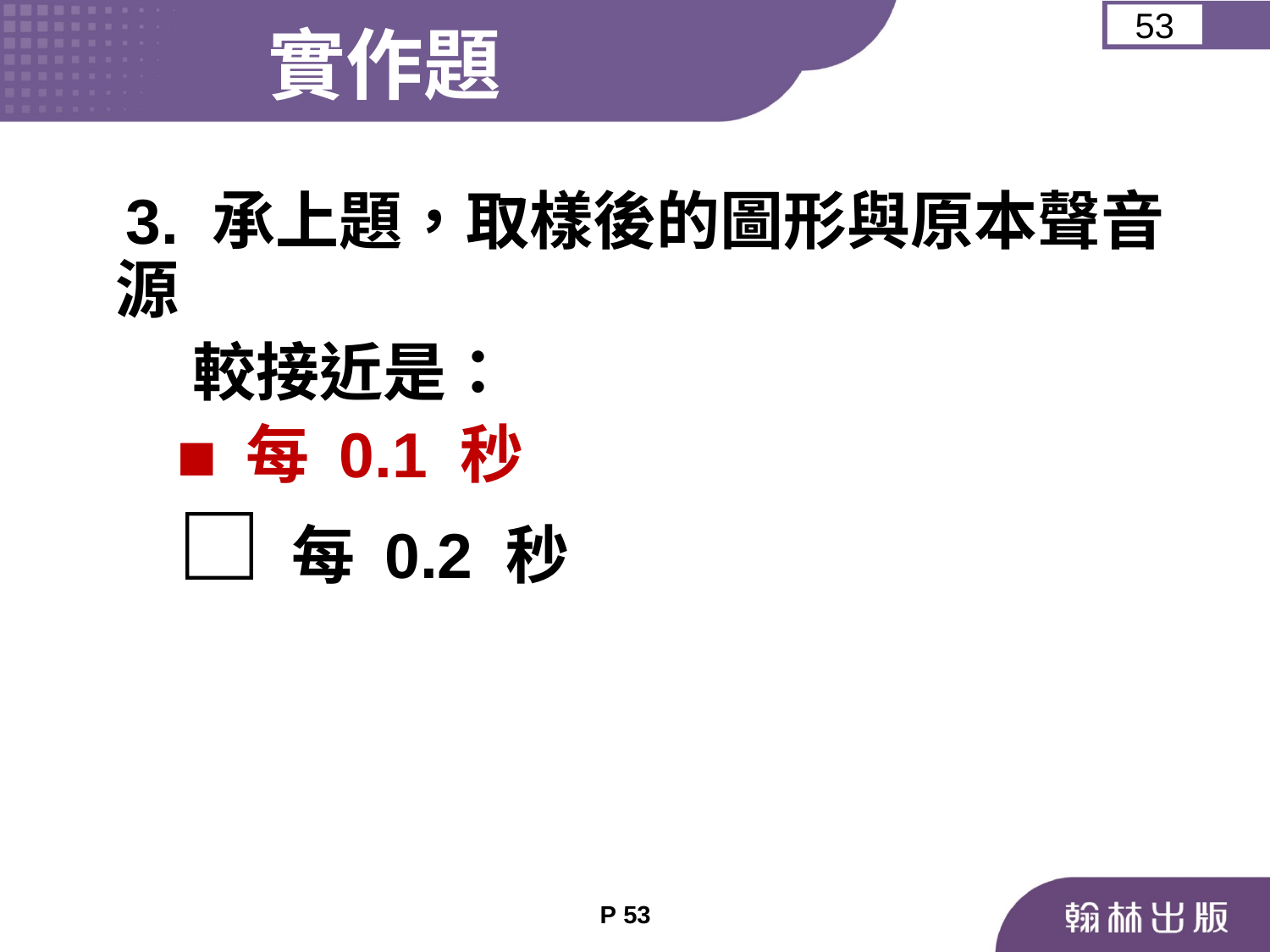

實作題

53
  3. 承上題，取樣後的圖形與原本聲音源
      較接近是：
      ◼︎ 每 0.1 秒
      □ 每 0.2 秒

P 53